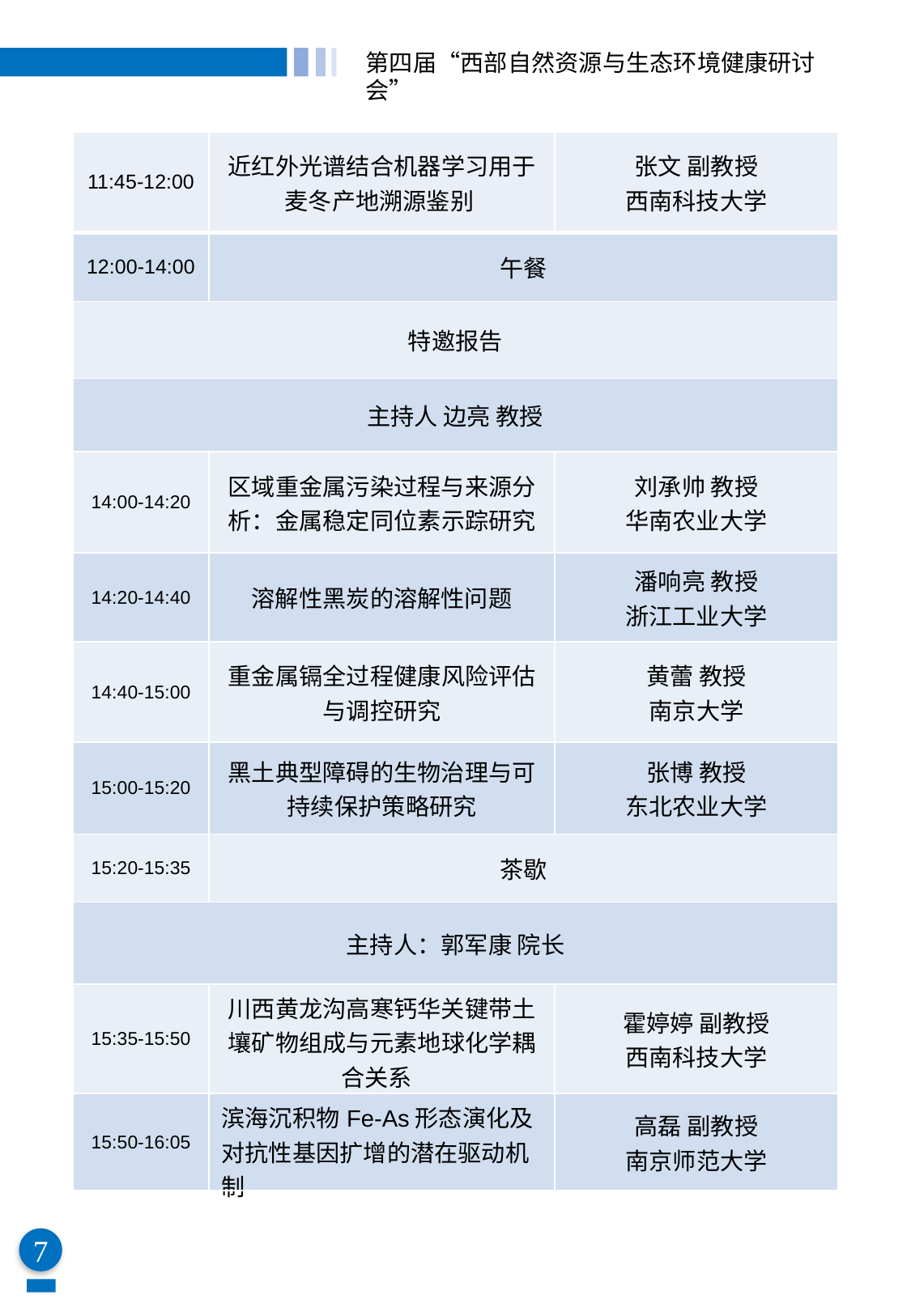

第四届“西部自然资源与生态环境健康研讨会”

7

| 11:45-12:00 | 近红外光谱结合机器学习用于麦冬产地溯源鉴别 | 张文 副教授 西南科技大学 |
| --- | --- | --- |
| 12:00-14:00 | 午餐 |  |
| 特邀报告 |  |  |
| 主持人 边亮 教授 |  |  |
| 14:00-14:20 | 区域重金属污染过程与来源分析：金属稳定同位素示踪研究 | 刘承帅 教授 华南农业大学 |
| 14:20-14:40 | 溶解性黑炭的溶解性问题 | 潘响亮 教授 浙江工业大学 |
| 14:40-15:00 | 重金属镉全过程健康风险评估与调控研究 | 黄蕾 教授 南京大学 |
| 15:00-15:20 | 黑土典型障碍的生物治理与可持续保护策略研究 | 张博 教授 东北农业大学 |
| 15:20-15:35 | 茶歇 |  |
| 主持人：郭军康 院长 |  |  |
| 15:35-15:50 | 川西黄龙沟高寒钙华关键带土壤矿物组成与元素地球化学耦合关系 | 霍婷婷 副教授 西南科技大学 |
| 15:50-16:05 | 滨海沉积物Fe-As形态演化及对抗性基因扩增的潜在驱动机制 | 高磊 副教授 南京师范大学 |